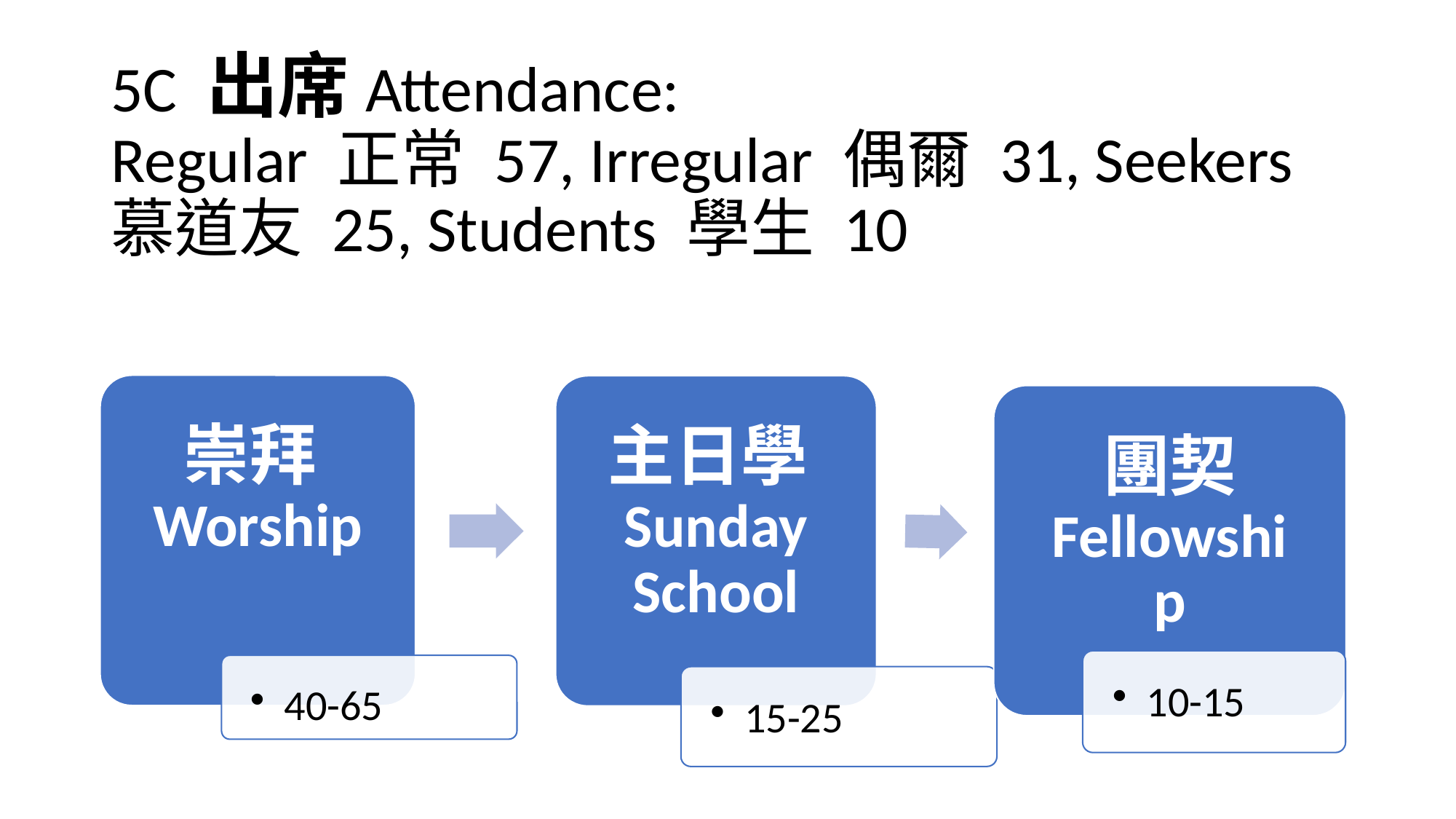

# 5C 出席Attendance: Regular 正常 57, Irregular 偶爾 31, Seekers 慕道友 25, Students 學生 10
崇拜Worship
40-65

主日學Sunday School
15-25

團契 Fellowship
10-15